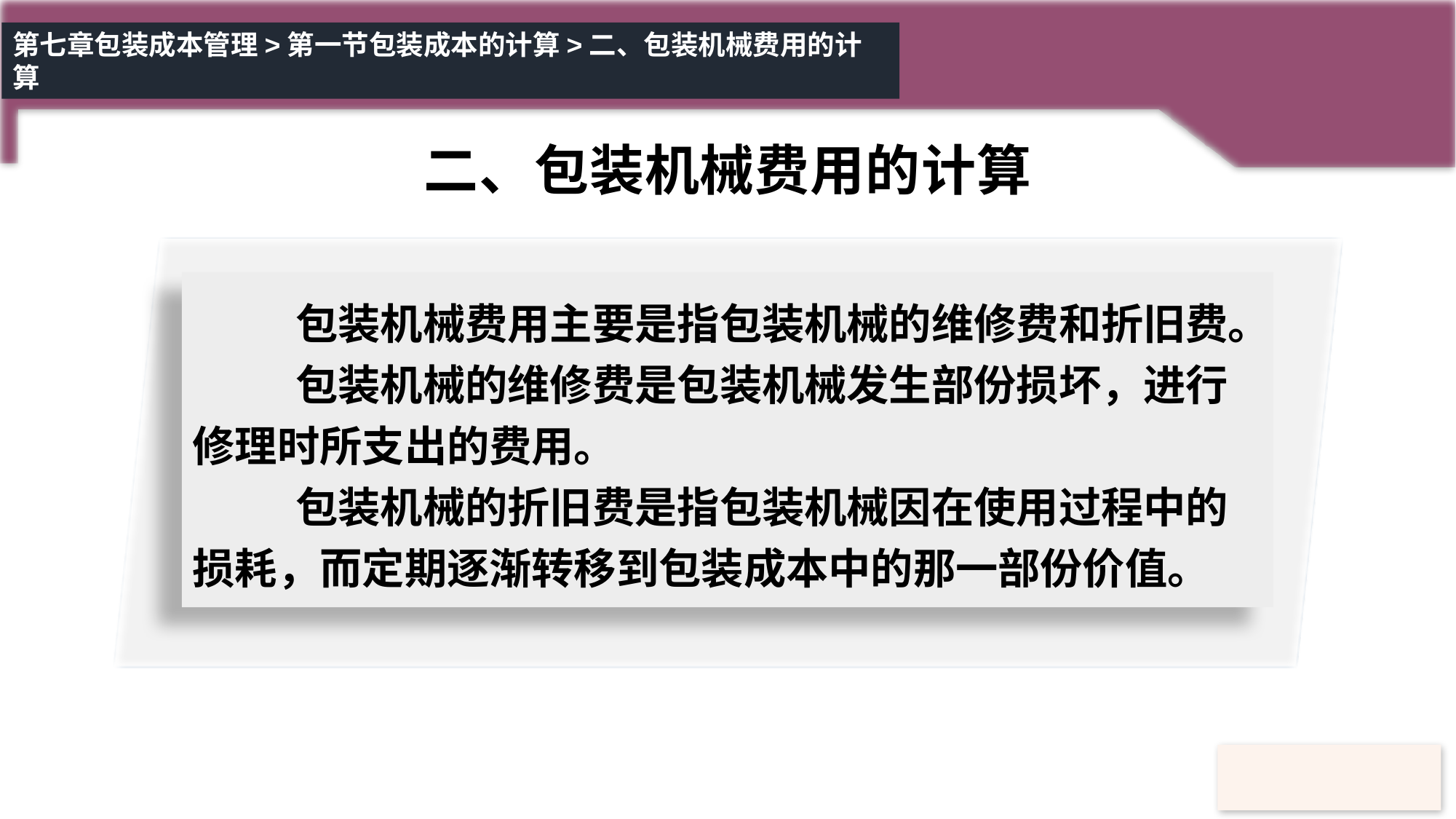

第七章包装成本管理>第一节包装成本的计算>二、包装机械费用的计算
# 二、包装机械费用的计算
包装机械费用主要是指包装机械的维修费和折旧费。
包装机械的维修费是包装机械发生部份损坏，进行修理时所支出的费用。
包装机械的折旧费是指包装机械因在使用过程中的损耗，而定期逐渐转移到包装成本中的那一部份价值。